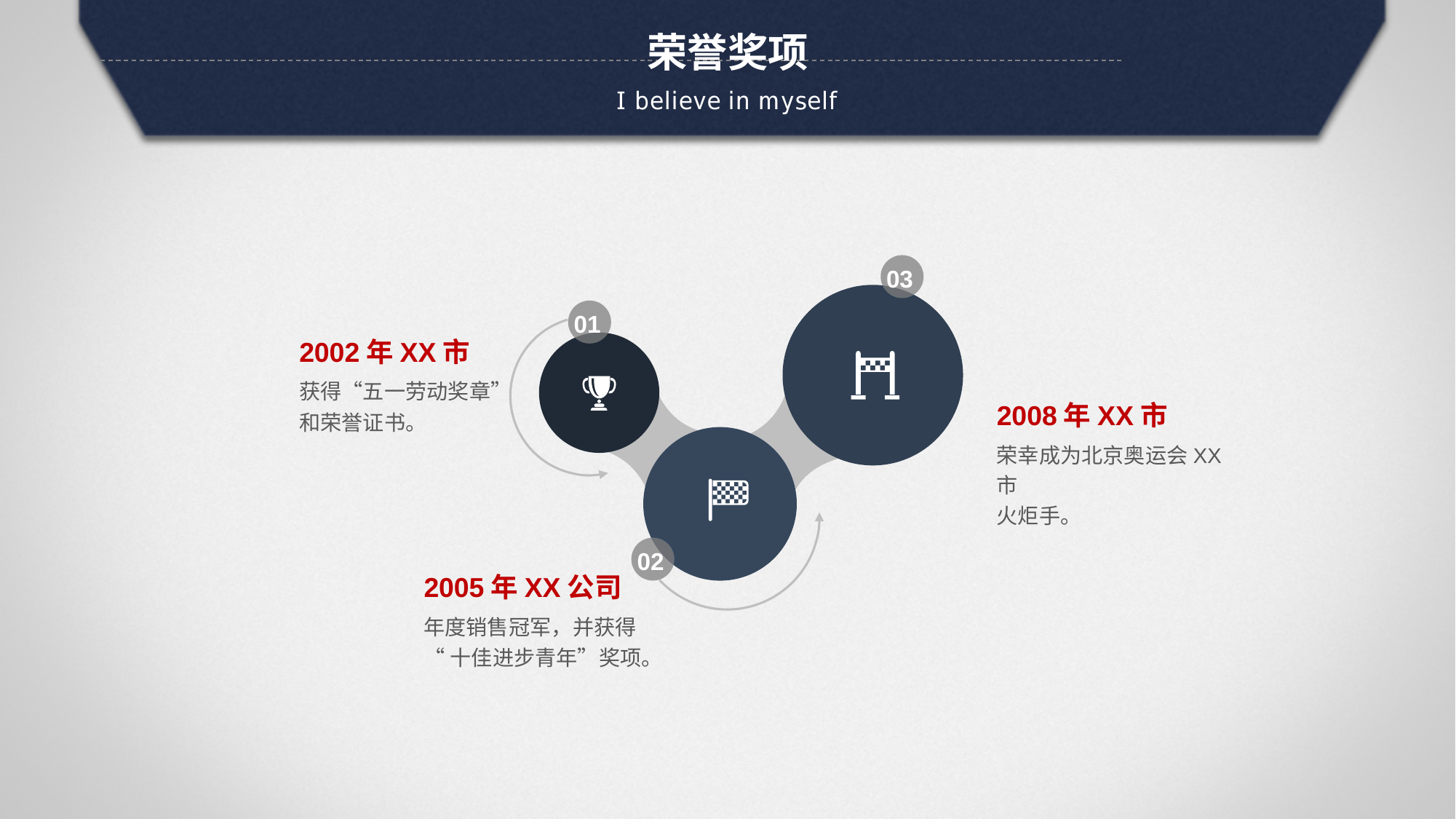

荣誉奖项
I believe in myself

03

01

2002年XX市

获得“五一劳动奖章”
和荣誉证书。
2008年XX市

荣幸成为北京奥运会XX市
火炬手。

02
2005年XX公司
年度销售冠军，并获得
“十佳进步青年”奖项。
延时符